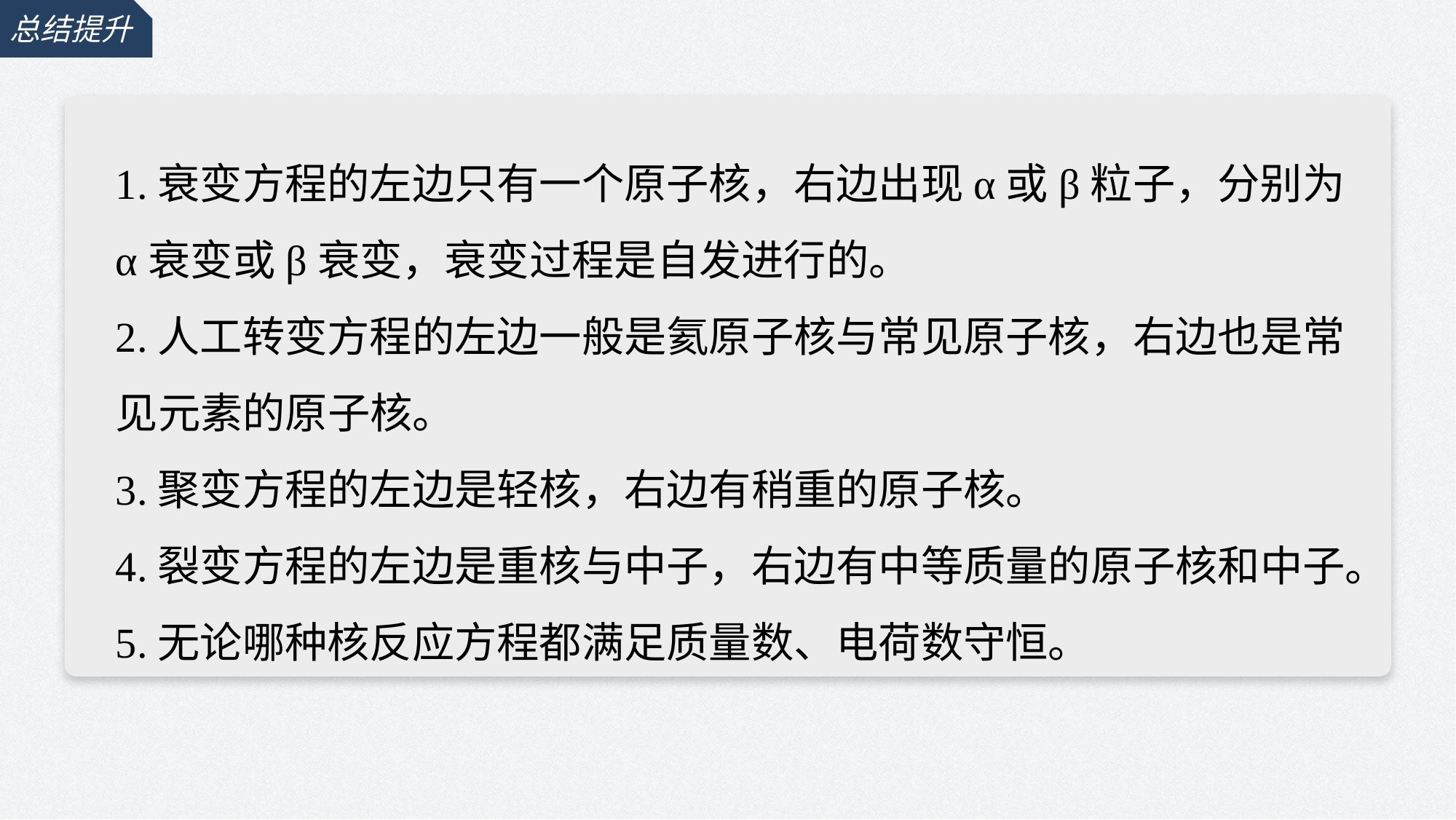

总结提升

1.衰变方程的左边只有一个原子核，右边出现α或β粒子，分别为α衰变或β衰变，衰变过程是自发进行的。
2.人工转变方程的左边一般是氦原子核与常见原子核，右边也是常见元素的原子核。
3.聚变方程的左边是轻核，右边有稍重的原子核。
4.裂变方程的左边是重核与中子，右边有中等质量的原子核和中子。
5.无论哪种核反应方程都满足质量数、电荷数守恒。